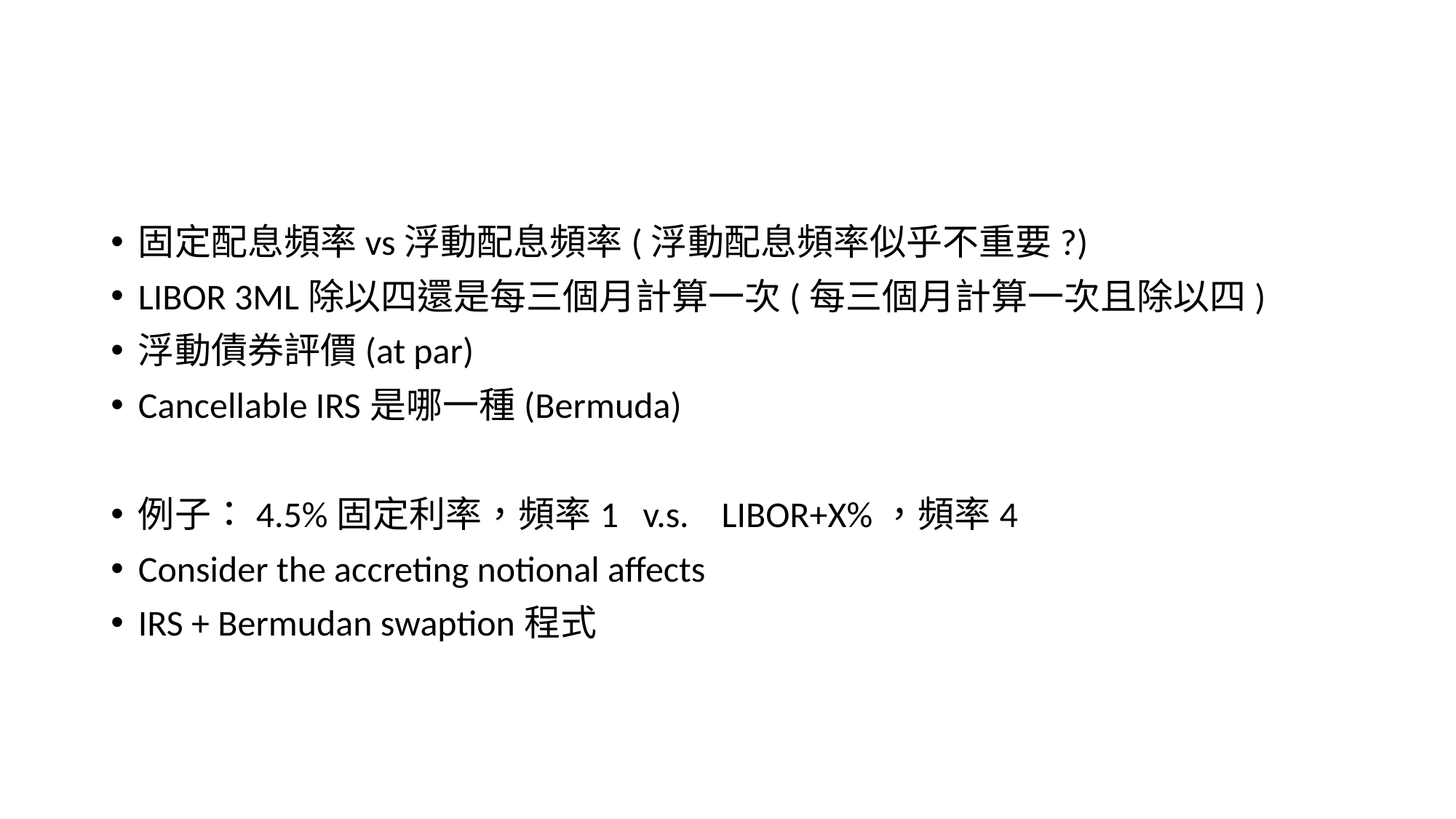

#
固定配息頻率vs浮動配息頻率(浮動配息頻率似乎不重要?)
LIBOR 3ML除以四還是每三個月計算一次(每三個月計算一次且除以四)
浮動債券評價(at par)
Cancellable IRS是哪一種(Bermuda)

例子：4.5%固定利率，頻率1   v.s.    LIBOR+X%，頻率4
Consider the accreting notional affects
IRS + Bermudan swaption程式